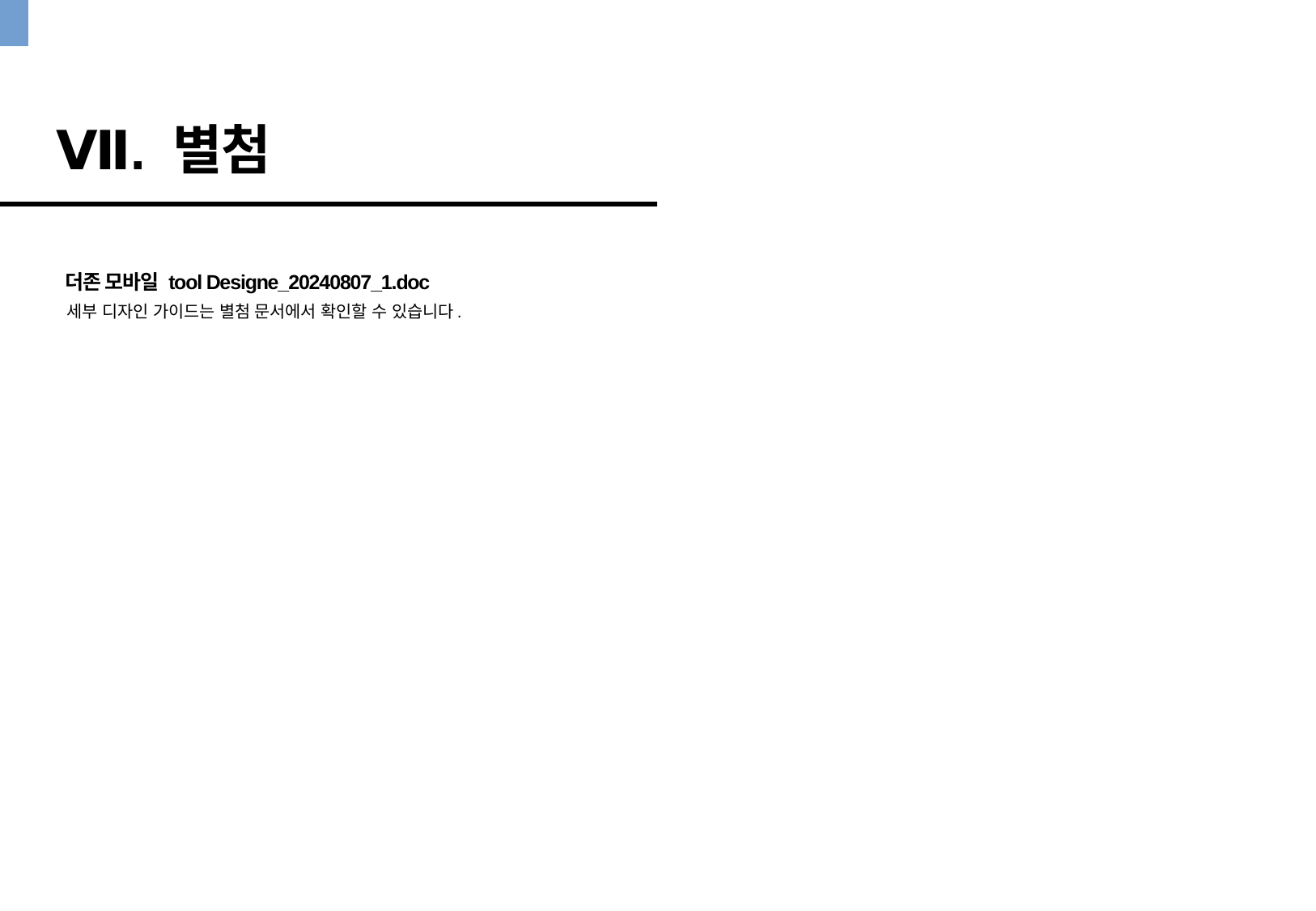

Ⅶ. 별첨
더존 모바일 tool Designe_20240807_1.doc
세부 디자인 가이드는 별첨 문서에서 확인할 수 있습니다.